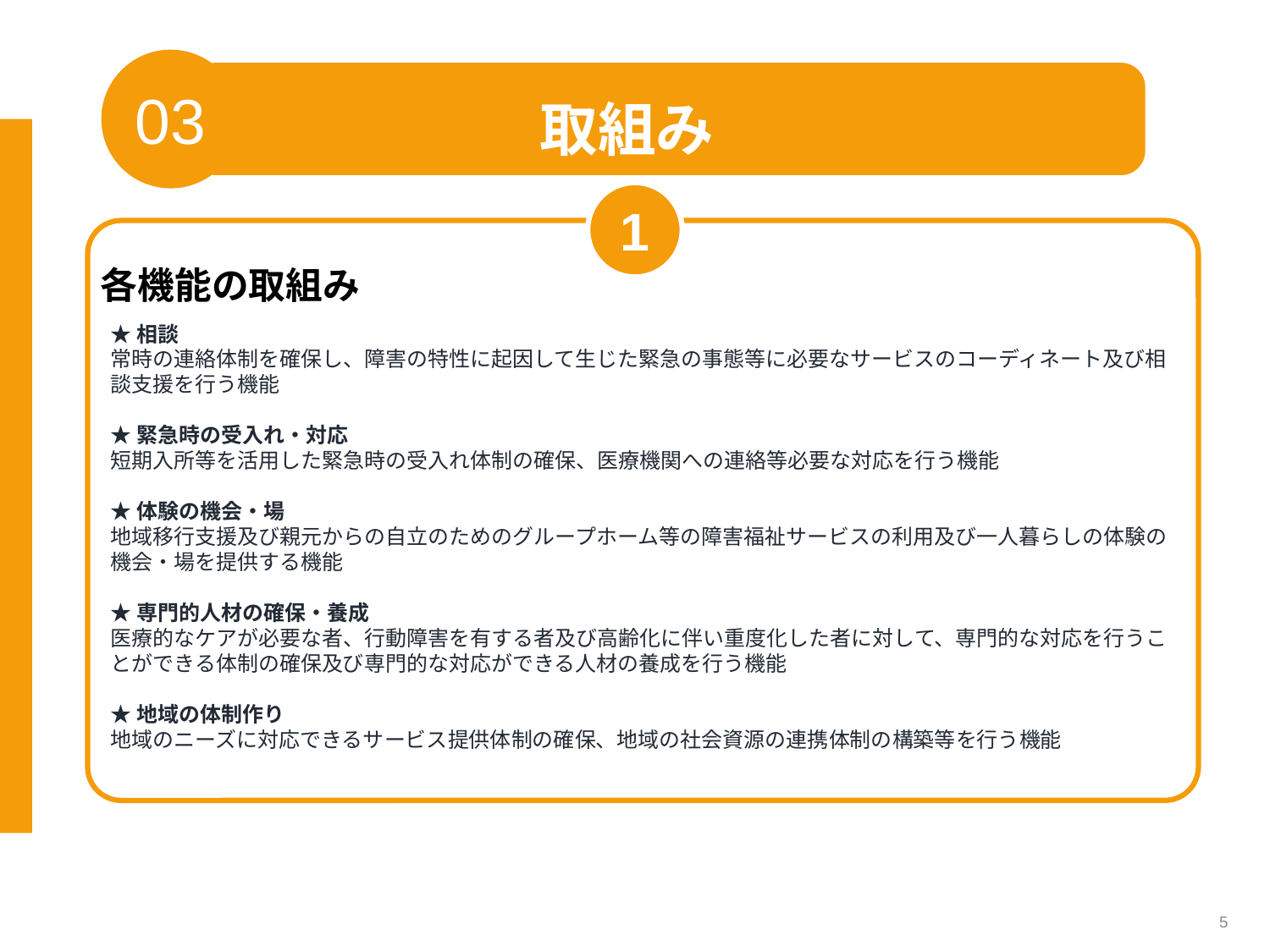

03

取組み

1

各機能の取組み
★相談
常時の連絡体制を確保し、障害の特性に起因して生じた緊急の事態等に必要なサービスのコーディネート及び相談支援を行う機能

★緊急時の受入れ・対応
短期入所等を活用した緊急時の受入れ体制の確保、医療機関への連絡等必要な対応を行う機能

★体験の機会・場
地域移行支援及び親元からの自立のためのグループホーム等の障害福祉サービスの利用及び一人暮らしの体験の機会・場を提供する機能

★専門的人材の確保・養成
医療的なケアが必要な者、行動障害を有する者及び高齢化に伴い重度化した者に対して、専門的な対応を行うことができる体制の確保及び専門的な対応ができる人材の養成を行う機能

★地域の体制作り
地域のニーズに対応できるサービス提供体制の確保、地域の社会資源の連携体制の構築等を行う機能
5